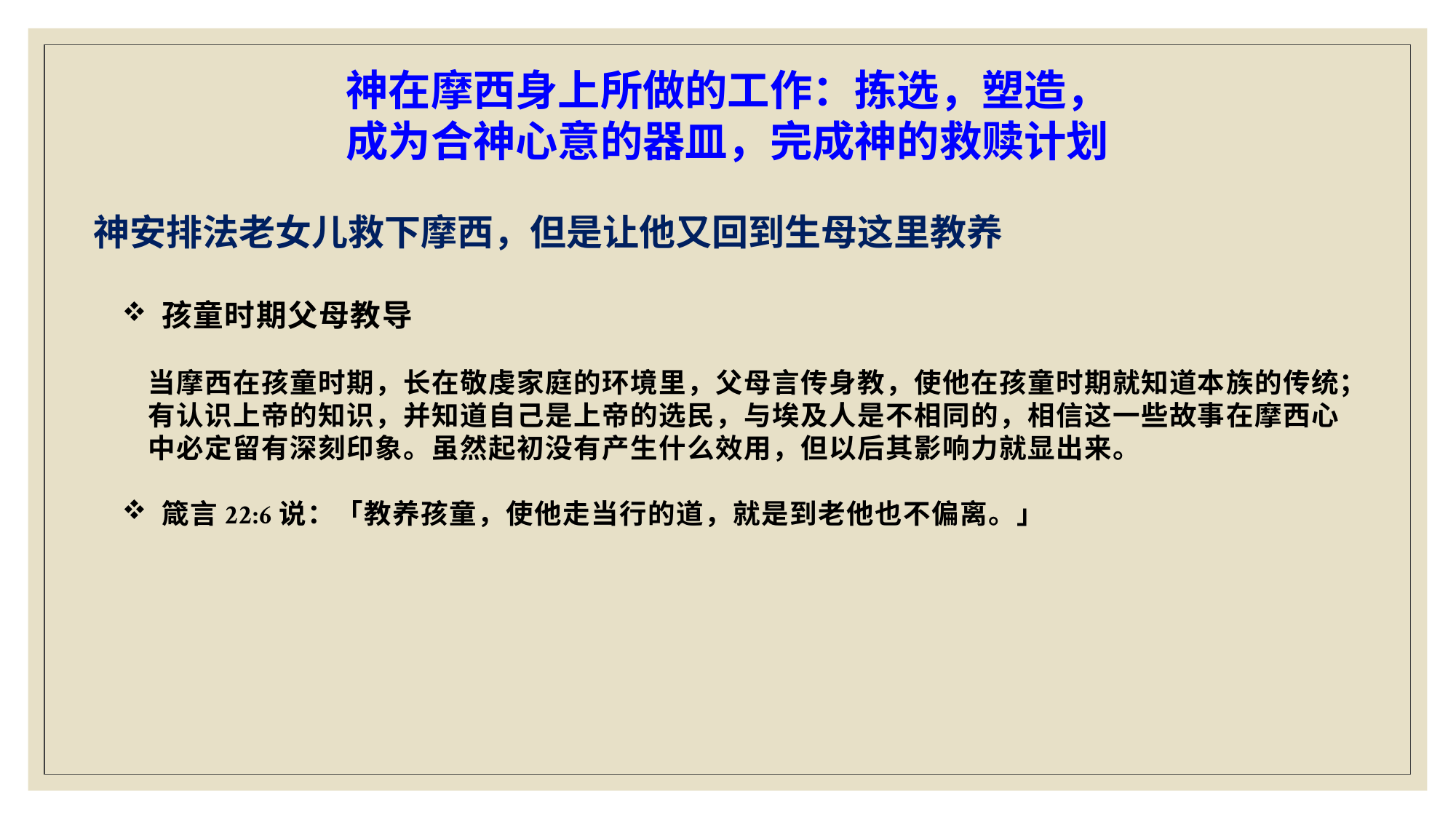

神在摩西身上所做的工作：拣选，塑造，
成为合神心意的器皿，完成神的救赎计划

神安排法老女儿救下摩西，但是让他又回到生母这里教养

 孩童时期父母教导

当摩西在孩童时期，长在敬虔家庭的环境里，父母言传身教，使他在孩童时期就知道本族的传统；有认识上帝的知识，并知道自己是上帝的选民，与埃及人是不相同的，相信这一些故事在摩西心中必定留有深刻印象。虽然起初没有产生什么效用，但以后其影响力就显出来。

 箴言22:6说：「教养孩童，使他走当行的道，就是到老他也不偏离。」